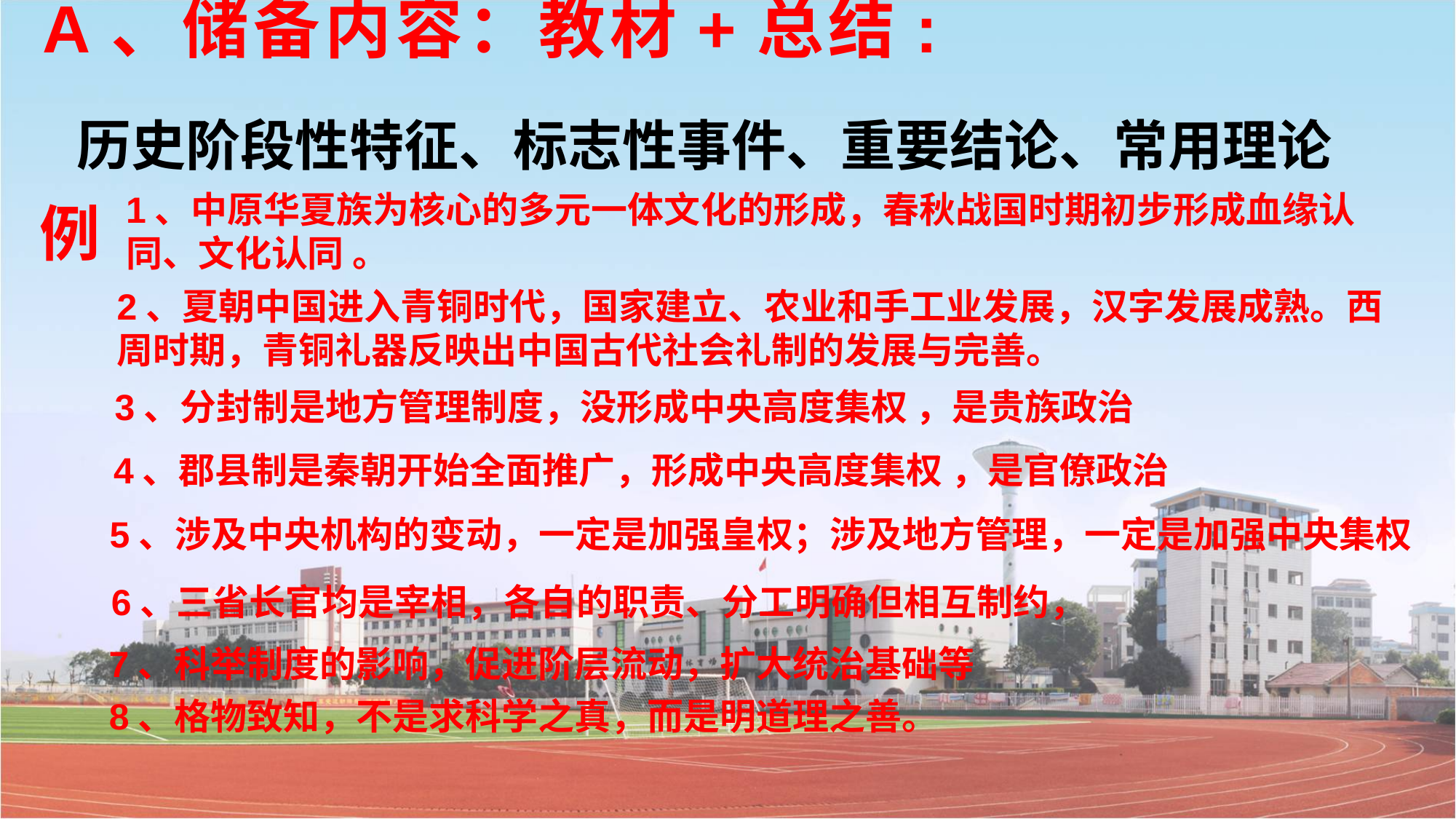

# A、储备内容：教材+总结:
历史阶段性特征、标志性事件、重要结论、常用理论
1、中原华夏族为核心的多元一体文化的形成，春秋战国时期初步形成血缘认同、文化认同 。
例
2、夏朝中国进入青铜时代，国家建立、农业和手工业发展，汉字发展成熟。西周时期，青铜礼器反映出中国古代社会礼制的发展与完善。
3、分封制是地方管理制度，没形成中央高度集权 ，是贵族政治
4、郡县制是秦朝开始全面推广，形成中央高度集权 ，是官僚政治
5、涉及中央机构的变动，一定是加强皇权；涉及地方管理，一定是加强中央集权
6、三省长官均是宰相，各自的职责、分工明确但相互制约，
7、科举制度的影响，促进阶层流动，扩大统治基础等
8、格物致知，不是求科学之真，而是明道理之善。